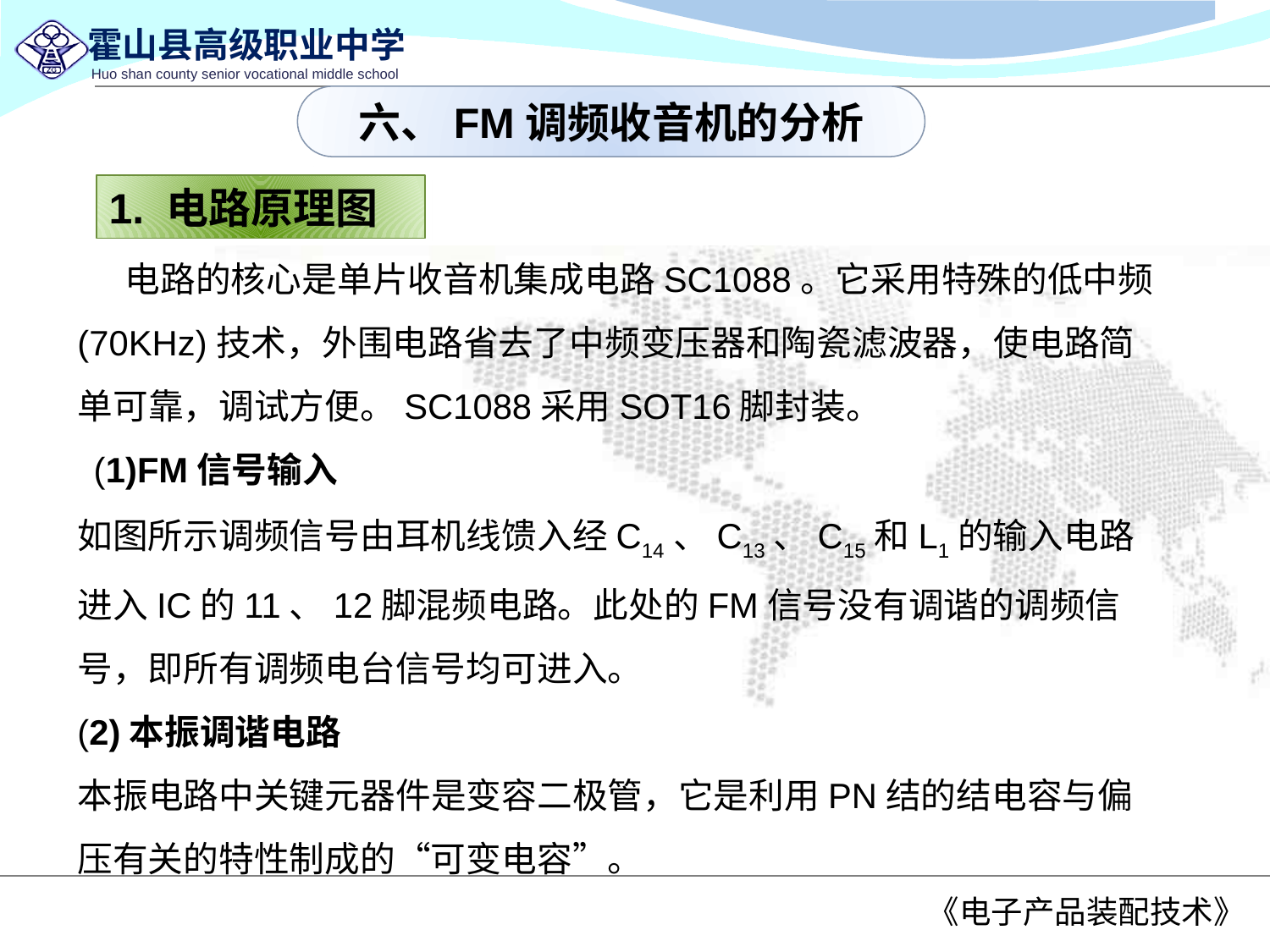

六、FM调频收音机的分析
     电路的核心是单片收音机集成电路SC1088。它采用特殊的低中频(70KHz)技术，外围电路省去了中频变压器和陶瓷滤波器，使电路简单可靠，调试方便。SC1088采用SOT16脚封装。
 (1)FM信号输入
如图所示调频信号由耳机线馈入经C14、C13、C15和L1的输入电路进入IC的11、12脚混频电路。此处的FM信号没有调谐的调频信号，即所有调频电台信号均可进入。
(2)本振调谐电路
本振电路中关键元器件是变容二极管，它是利用PN结的结电容与偏压有关的特性制成的“可变电容”。
1. 电路原理图